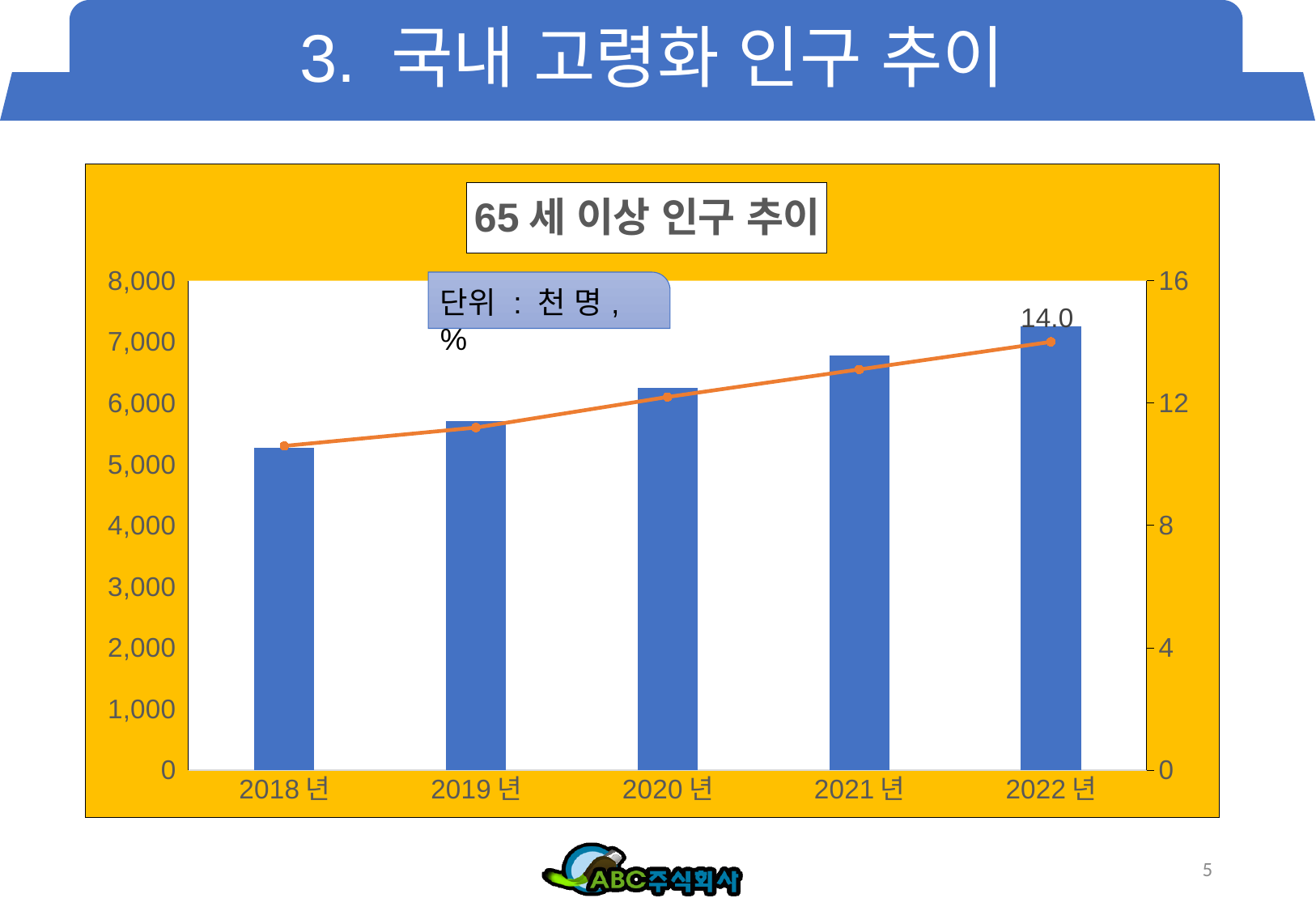

# 3. 국내 고령화 인구 추이

### Chart: 65세 이상 인구 추이

| Category | 65세 이상 인구 | 전체 인구 중 비율(%) |
|---|---|---|
| 2018년 | 5268.0 | 10.6 |
| 2019년 | 5701.0 | 11.2 |
| 2020년 | 6251.0 | 12.2 |
| 2021년 | 6775.0 | 13.1 |
| 2022년 | 7257.0 | 14.0 |
5